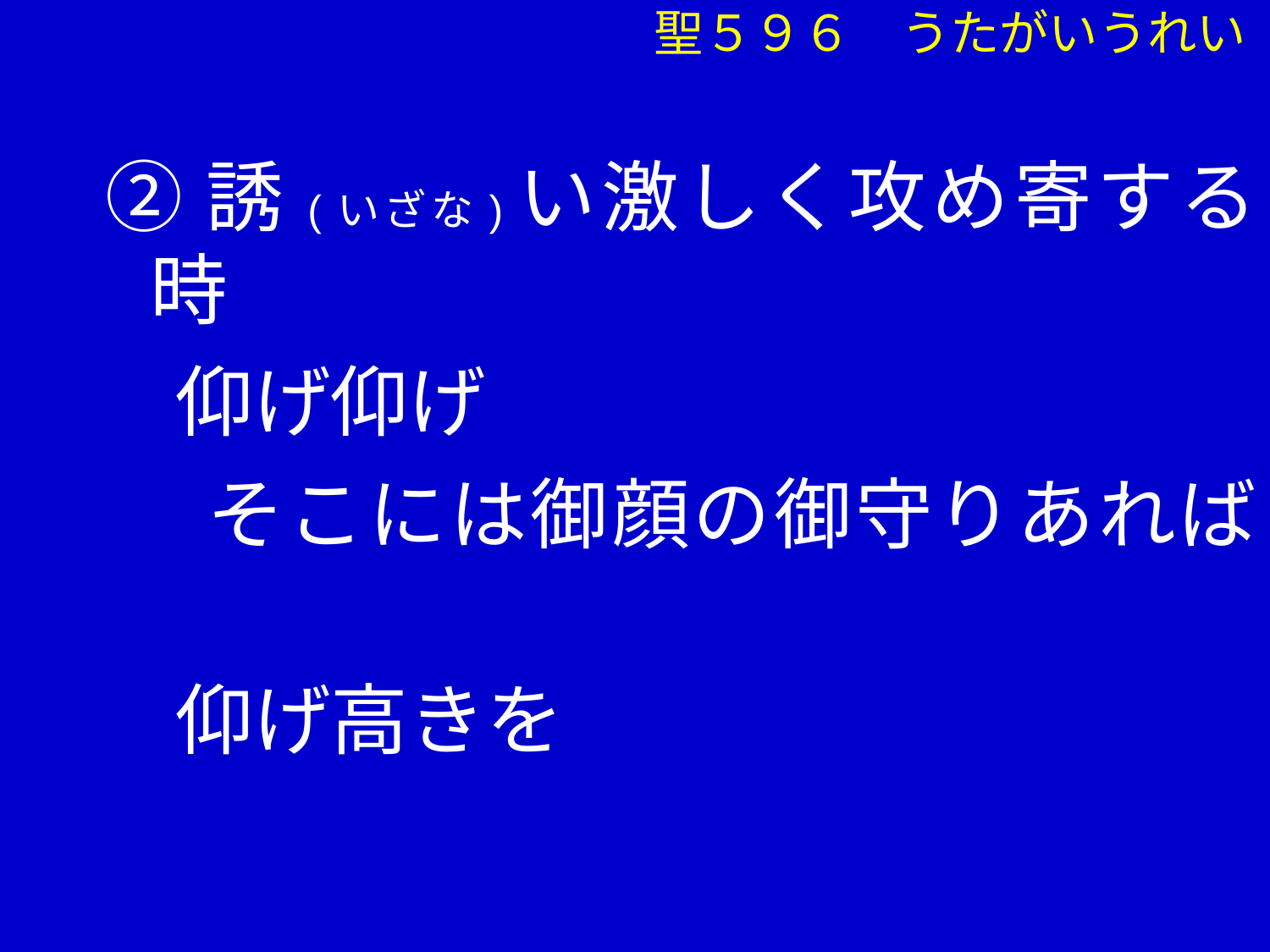

聖５９６　うたがいうれい
②誘(いざな)い激しく攻め寄する時
   仰げ仰げ
　 そこには御顔の御守りあれば
   仰げ高きを